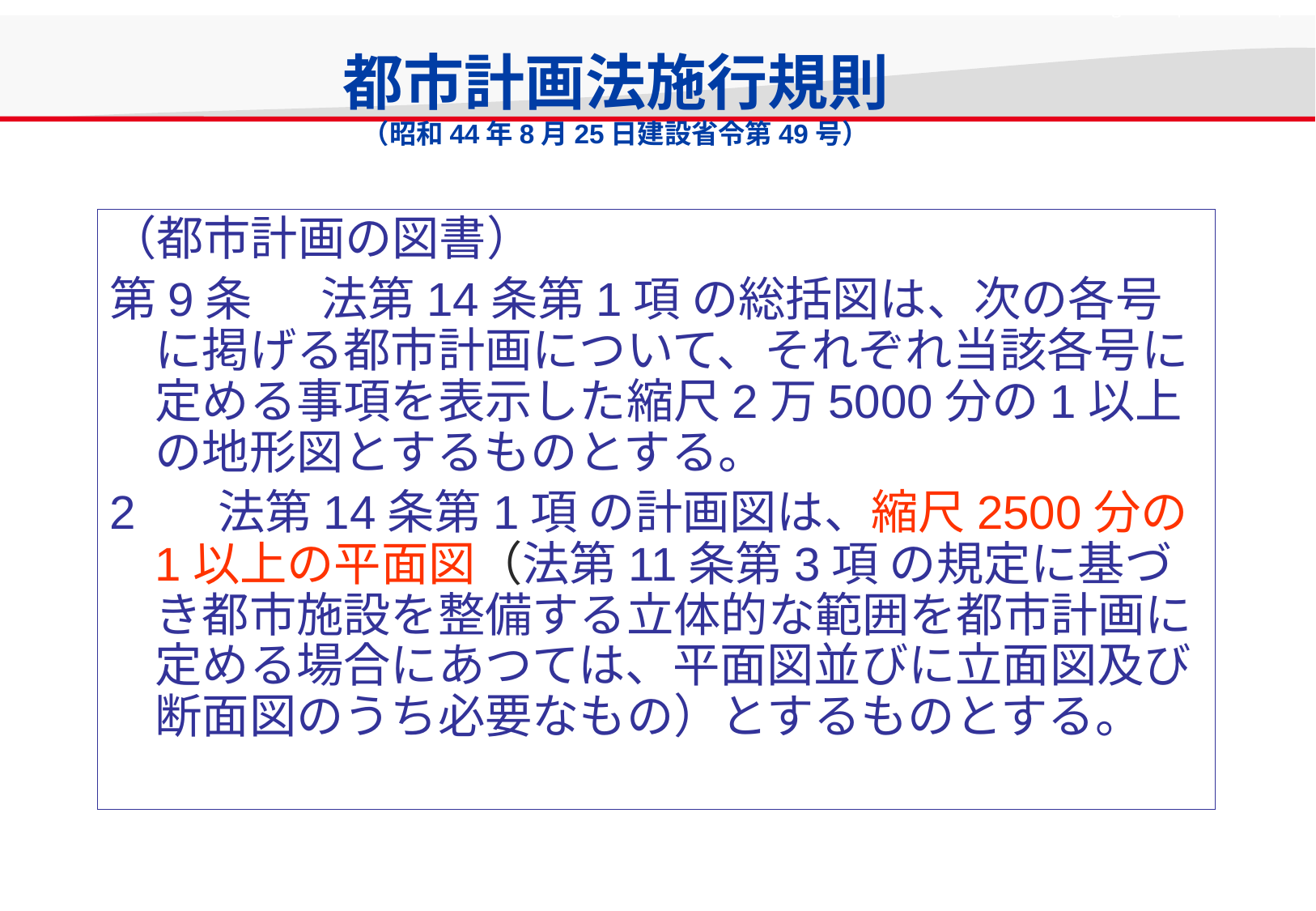

# 都市計画法施行規則 （昭和44年8月25日建設省令第49号）
（都市計画の図書）
第9条 　 法第14条第1項 の総括図は、次の各号に掲げる都市計画について、それぞれ当該各号に定める事項を表示した縮尺2万5000分の1以上の地形図とするものとする。
2 　 法第14条第1項 の計画図は、縮尺2500分の1以上の平面図（法第11条第3項 の規定に基づき都市施設を整備する立体的な範囲を都市計画に定める場合にあつては、平面図並びに立面図及び断面図のうち必要なもの）とするものとする。